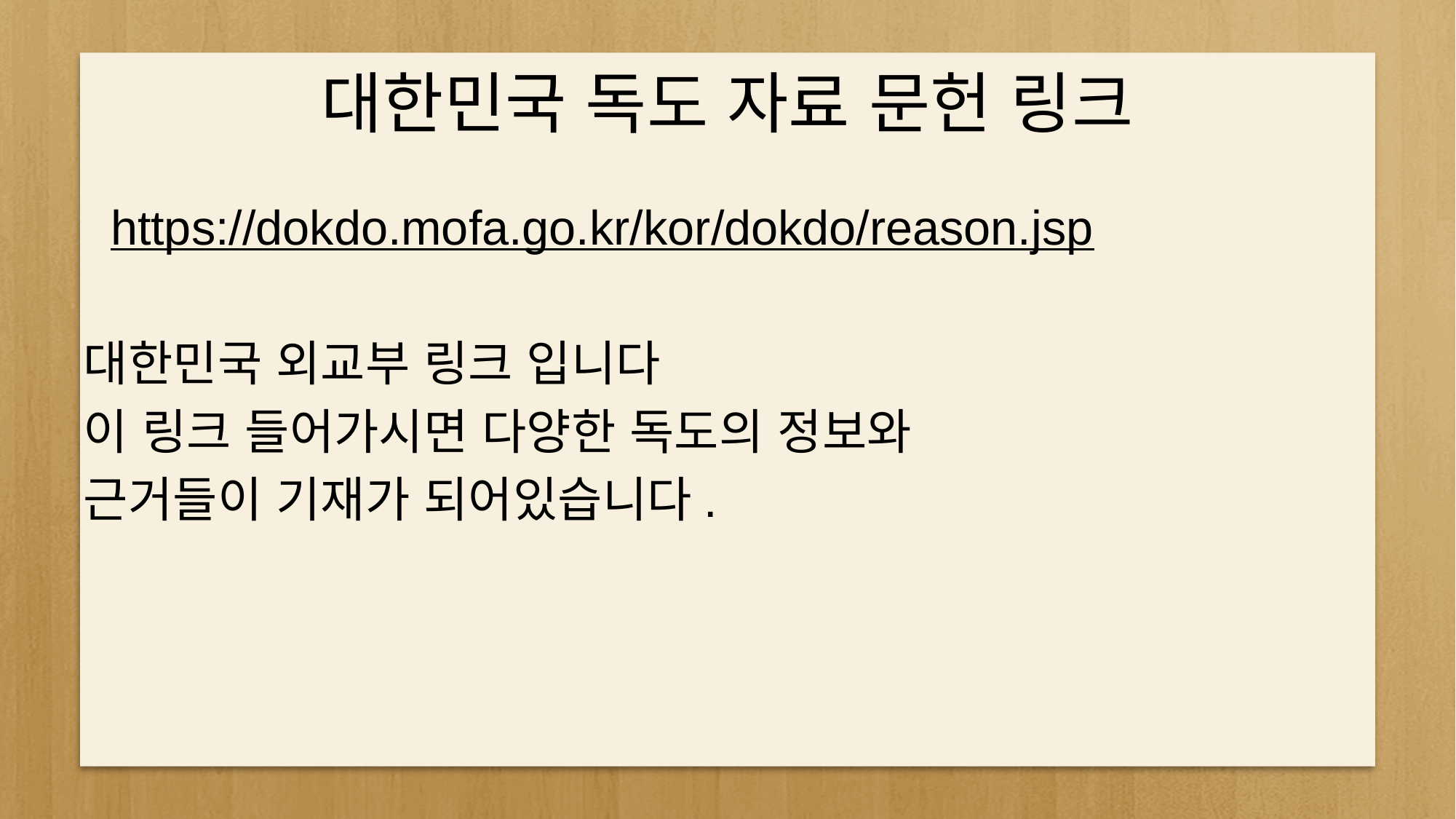

# 대한민국 독도 자료 문헌 링크
  https://dokdo.mofa.go.kr/kor/dokdo/reason.jsp

대한민국 외교부 링크 입니다
이 링크 들어가시면 다양한 독도의 정보와
근거들이 기재가 되어있습니다.